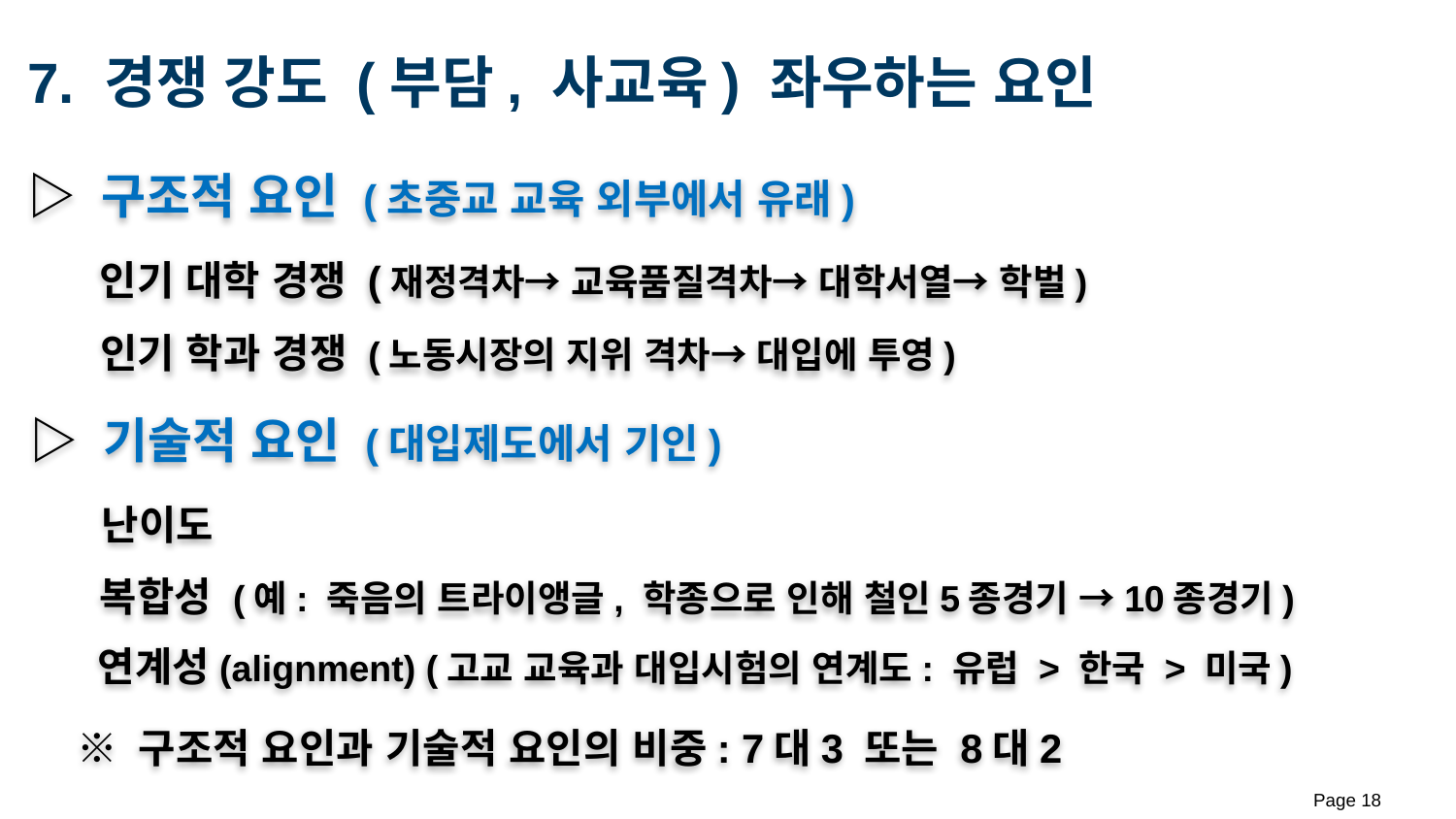

7. 경쟁 강도 (부담, 사교육) 좌우하는 요인
▷ 구조적 요인 (초중교 교육 외부에서 유래)
 인기 대학 경쟁 (재정격차→ 교육품질격차→ 대학서열→ 학벌)
 인기 학과 경쟁 (노동시장의 지위 격차→ 대입에 투영)
▷ 기술적 요인 (대입제도에서 기인)
 난이도
 복합성 (예: 죽음의 트라이앵글, 학종으로 인해 철인5종경기 →10종경기)
 연계성(alignment) (고교 교육과 대입시험의 연계도: 유럽 > 한국 > 미국)
    ※ 구조적 요인과 기술적 요인의 비중: 7대3 또는 8대2
Page 18